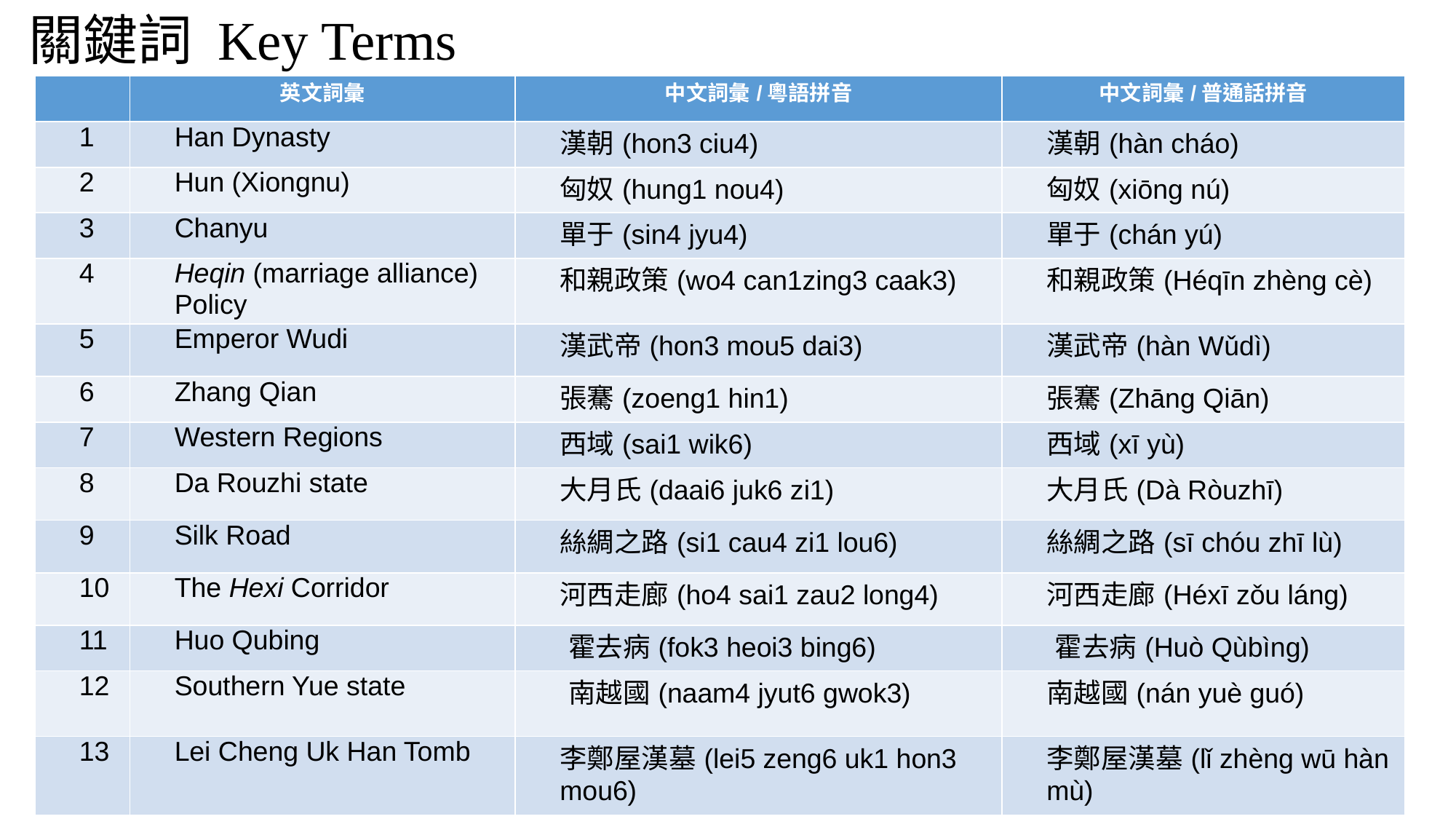

關鍵詞 Key Terms
|  | 英文詞彙 | 中文詞彙/粵語拼音 | 中文詞彙/普通話拼音 |
| --- | --- | --- | --- |
| 1 | Han Dynasty | 漢朝(hon3 ciu4) | 漢朝(hàn cháo) |
| 2 | Hun (Xiongnu) | 匈奴(hung1 nou4) | 匈奴(xiōng nú) |
| 3 | Chanyu | 單于(sin4 jyu4) | 單于(chán yú) |
| 4 | Heqin (marriage alliance) Policy | 和親政策(wo4 can1zing3 caak3) | 和親政策(Héqīn zhèng cè) |
| 5 | Emperor Wudi | 漢武帝(hon3 mou5 dai3) | 漢武帝(hàn Wǔdì) |
| 6 | Zhang Qian | 張騫(zoeng1 hin1) | 張騫(Zhāng Qiān) |
| 7 | Western Regions | 西域(sai1 wik6) | 西域(xī yù) |
| 8 | Da Rouzhi state | 大月氏(daai6 juk6 zi1) | 大月氏(Dà Ròuzhī) |
| 9 | Silk Road | 絲綢之路(si1 cau4 zi1 lou6) | 絲綢之路(sī chóu zhī lù) |
| 10 | The Hexi Corridor | 河西走廊(ho4 sai1 zau2 long4) | 河西走廊(Héxī zǒu láng) |
| 11 | Huo Qubing | 霍去病(fok3 heoi3 bing6) | 霍去病(Huò Qùbìng) |
| 12 | Southern Yue state | 南越國(naam4 jyut6 gwok3) | 南越國(nán yuè guó) |
| 13 | Lei Cheng Uk Han Tomb | 李鄭屋漢墓(lei5 zeng6 uk1 hon3 mou6) | 李鄭屋漢墓(lǐ zhèng wū hàn mù) |